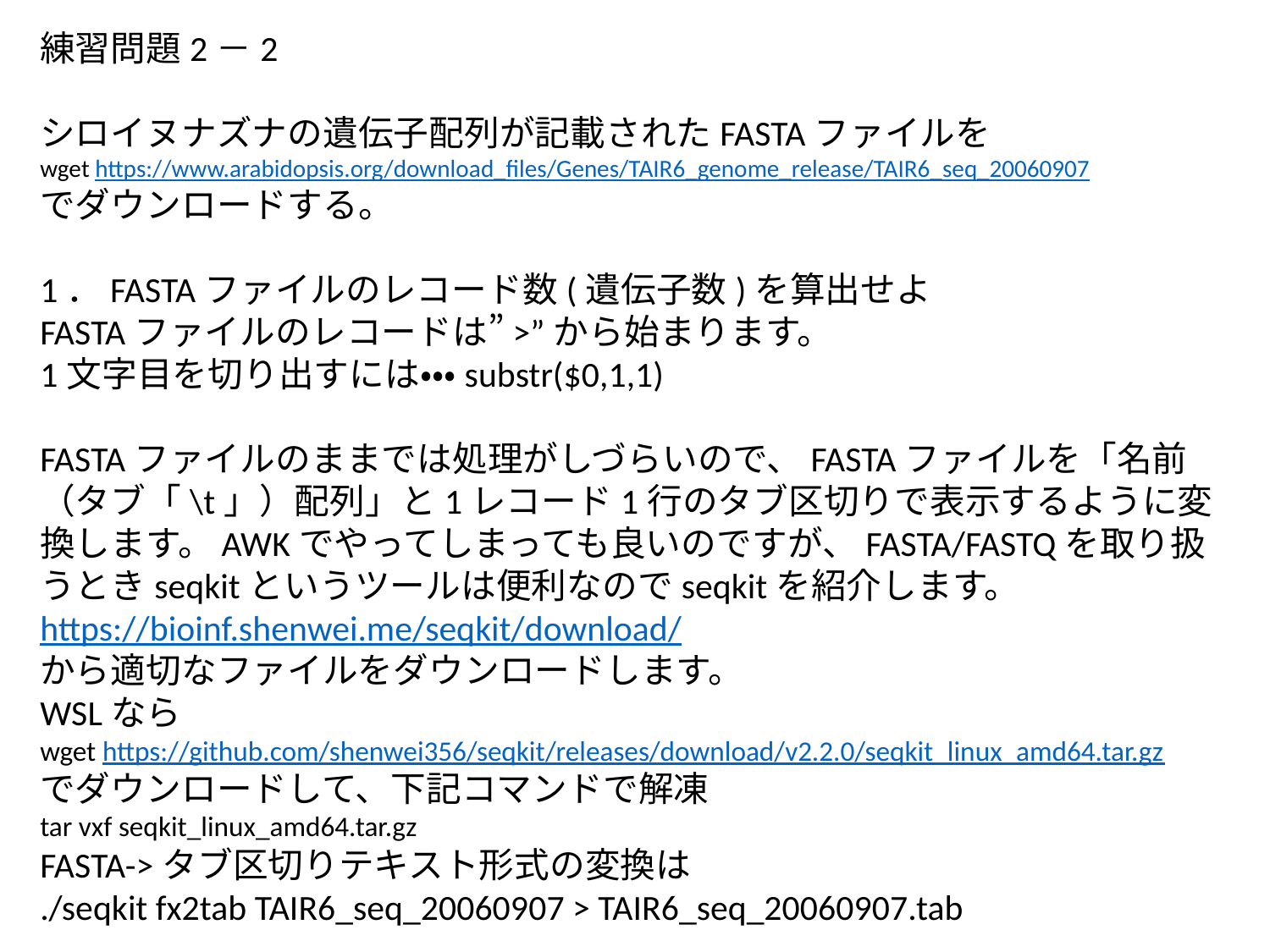

練習問題2－2

シロイヌナズナの遺伝子配列が記載されたFASTAファイルを
wget https://www.arabidopsis.org/download_files/Genes/TAIR6_genome_release/TAIR6_seq_20060907
でダウンロードする。

1．FASTAファイルのレコード数(遺伝子数)を算出せよ
FASTAファイルのレコードは”>”から始まります。
1文字目を切り出すには・・・substr($0,1,1)

FASTAファイルのままでは処理がしづらいので、FASTAファイルを「名前（タブ「\t」）配列」と1レコード1行のタブ区切りで表示するように変換します。AWKでやってしまっても良いのですが、FASTA/FASTQを取り扱うときseqkitというツールは便利なのでseqkitを紹介します。
https://bioinf.shenwei.me/seqkit/download/
から適切なファイルをダウンロードします。
WSLなら
wget https://github.com/shenwei356/seqkit/releases/download/v2.2.0/seqkit_linux_amd64.tar.gz
でダウンロードして、下記コマンドで解凍
tar vxf seqkit_linux_amd64.tar.gz
FASTA->タブ区切りテキスト形式の変換は
./seqkit fx2tab TAIR6_seq_20060907 > TAIR6_seq_20060907.tab